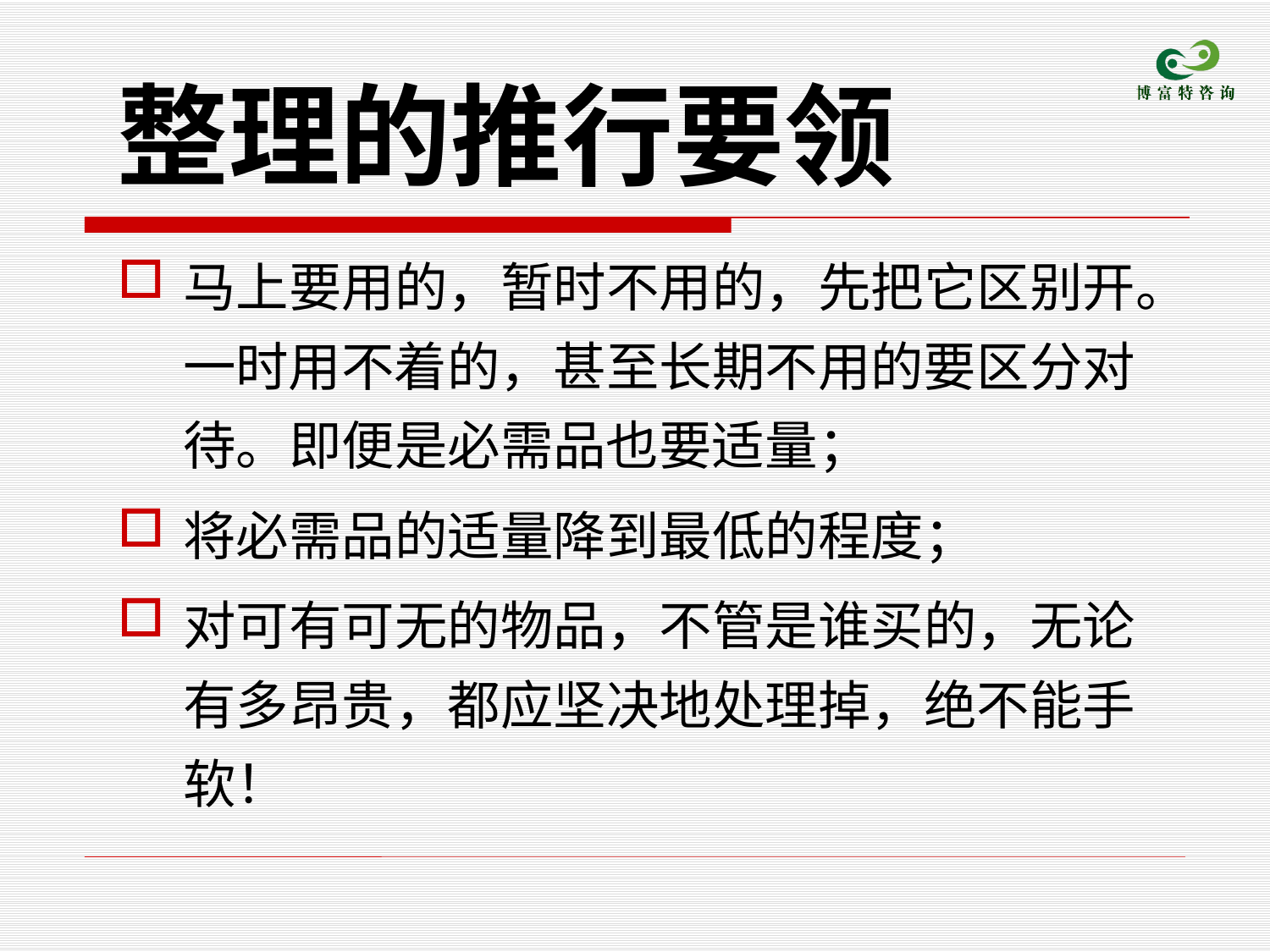

# 整理的推行要领

马上要用的，暂时不用的，先把它区别开。一时用不着的，甚至长期不用的要区分对待。即便是必需品也要适量；
将必需品的适量降到最低的程度；
对可有可无的物品，不管是谁买的，无论有多昂贵，都应坚决地处理掉，绝不能手软！
101